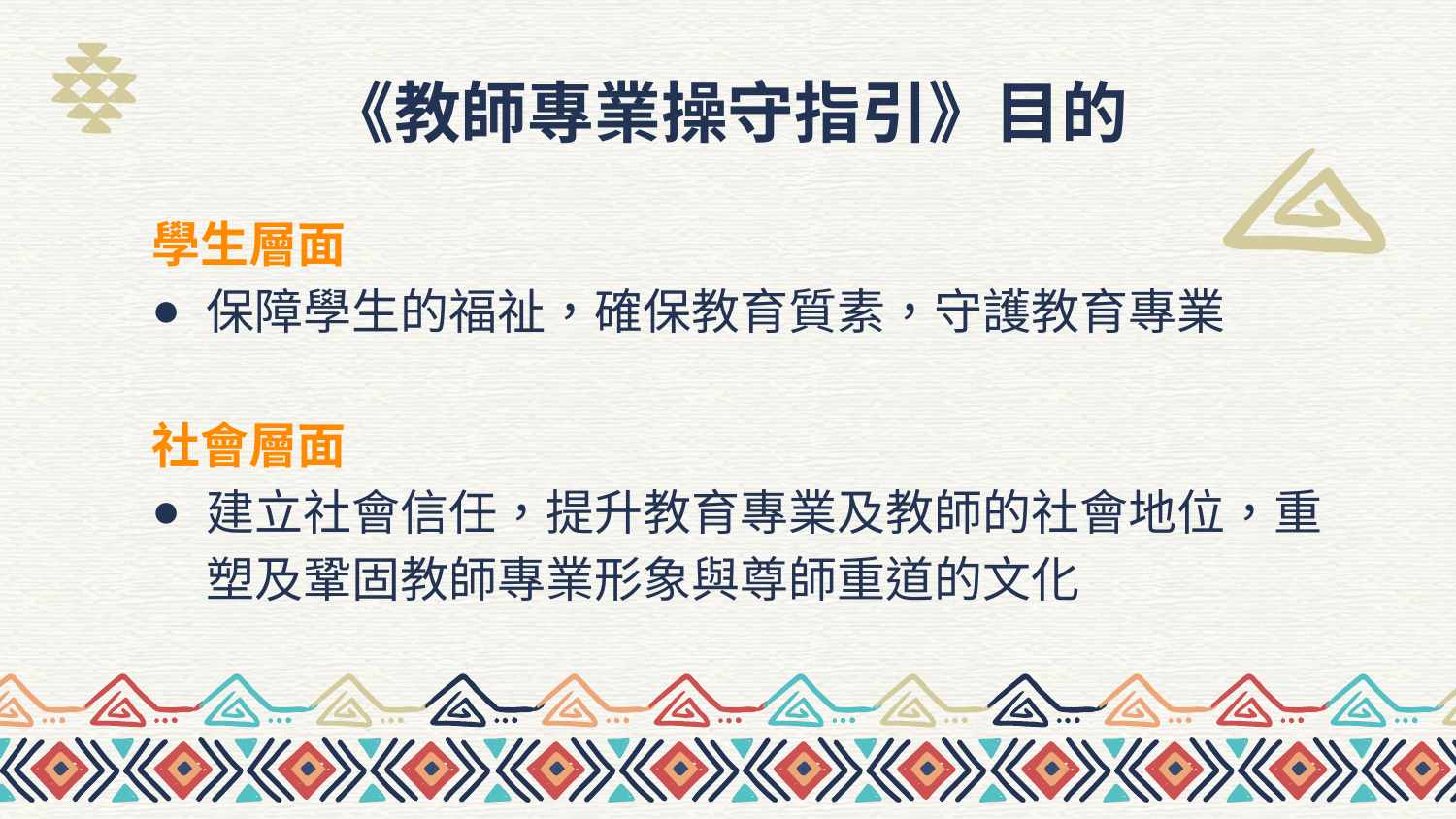

# 《教師專業操守指引》目的

學生層面
保障學生的福祉，確保教育質素，守護教育專業

社會層面
建立社會信任，提升教育專業及教師的社會地位，重塑及鞏固教師專業形象與尊師重道的文化